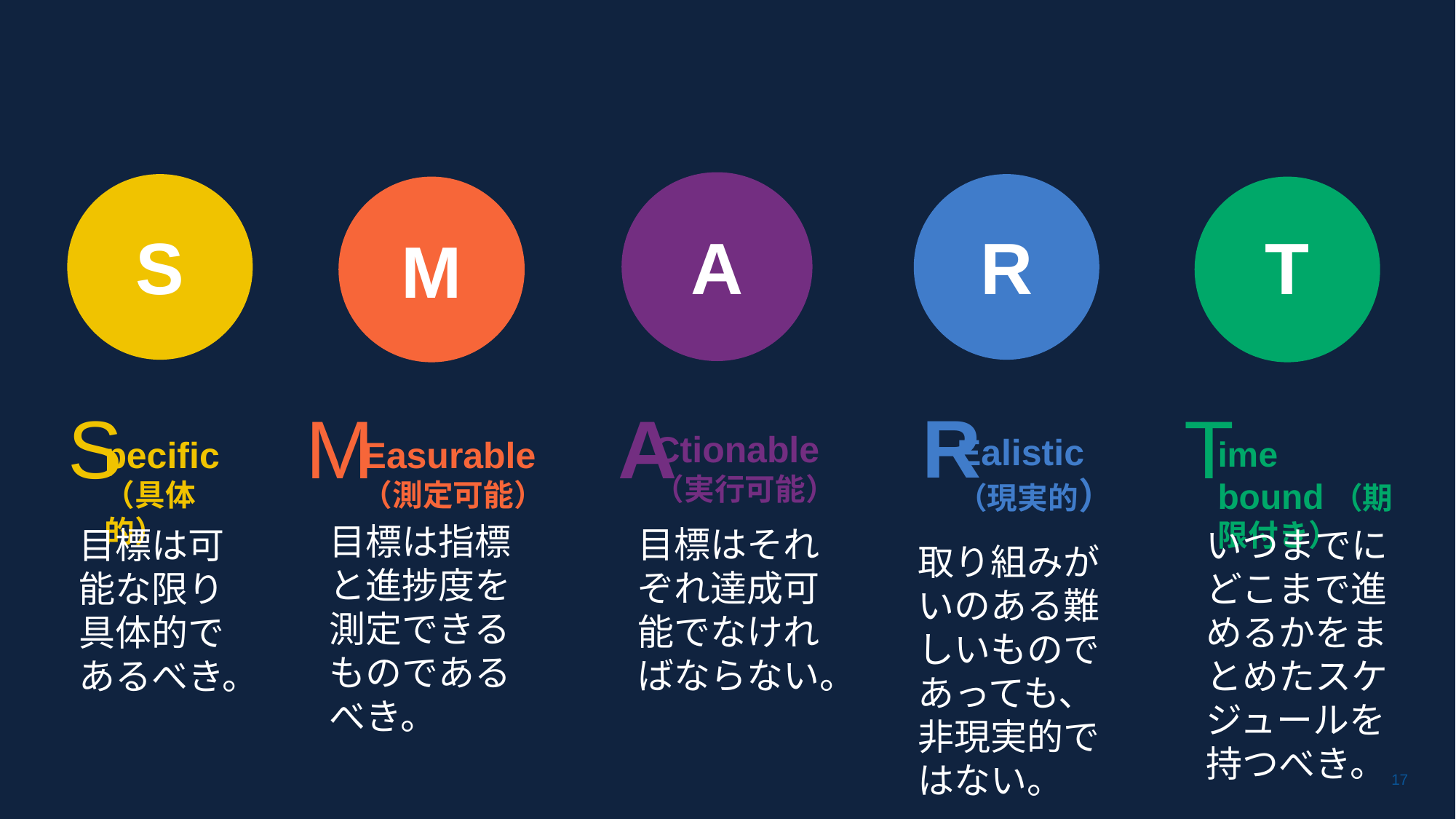

A
A
Ctionable
（実行可能）
目標はそれぞれ達成可能でなければならない。

S
S
pecific（具体的）
目標は可能な限り具体的であるべき。

R
R
Ealistic
（現実的）
取り組みがいのある難しいものであっても、非現実的ではない。

M
M
Easurable
（測定可能）
目標は指標と進捗度を測定できるものであるべき。

T
T
ime bound（期限付き）
いつまでにどこまで進めるかをまとめたスケジュールを持つべき。